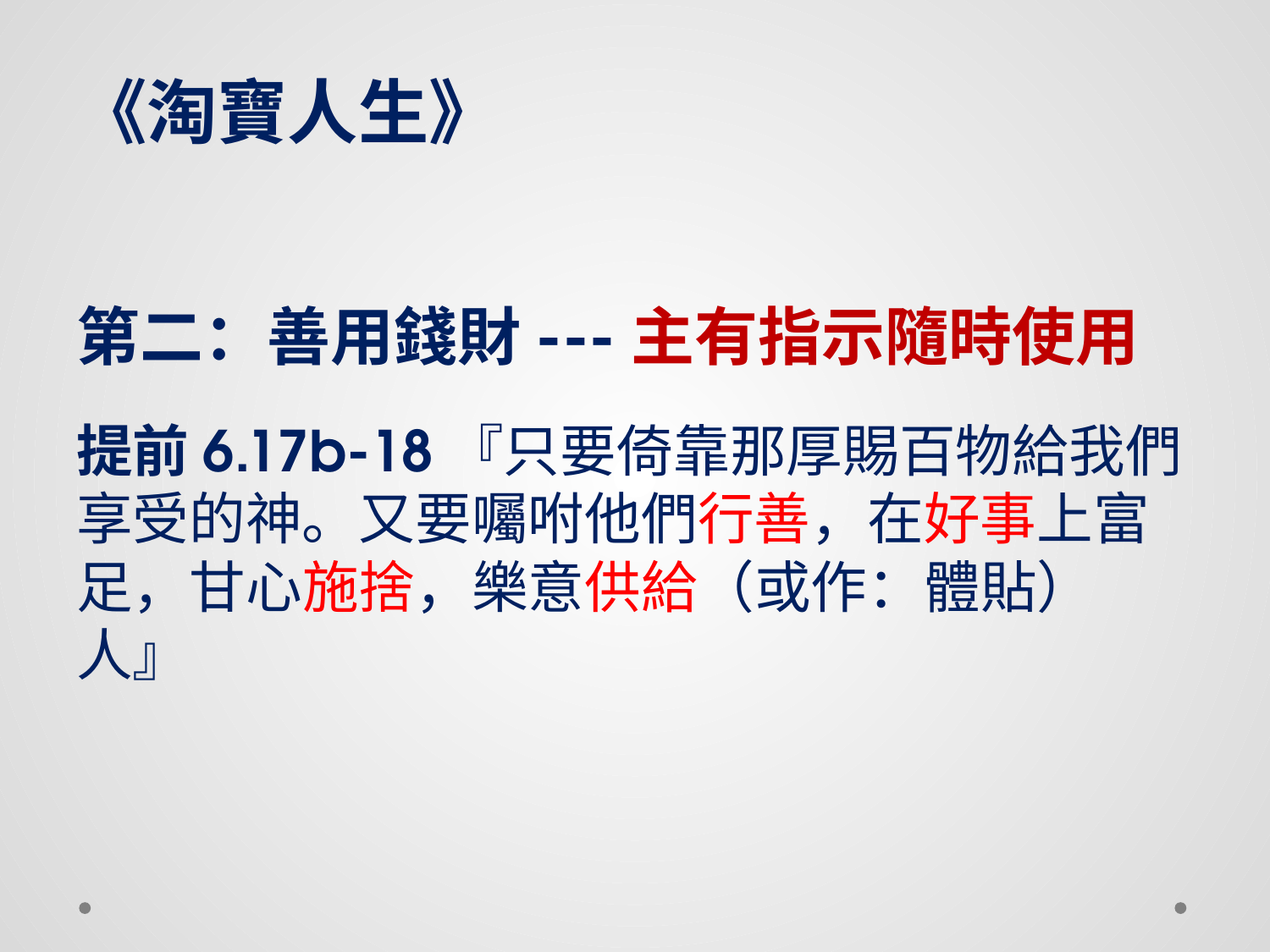

# 《淘寶人生》

第二：善用錢財---主有指示隨時使用

提前6.17b-18『只要倚靠那厚賜百物給我們享受的神。又要囑咐他們行善，在好事上富足，甘心施捨，樂意供給（或作：體貼）人』